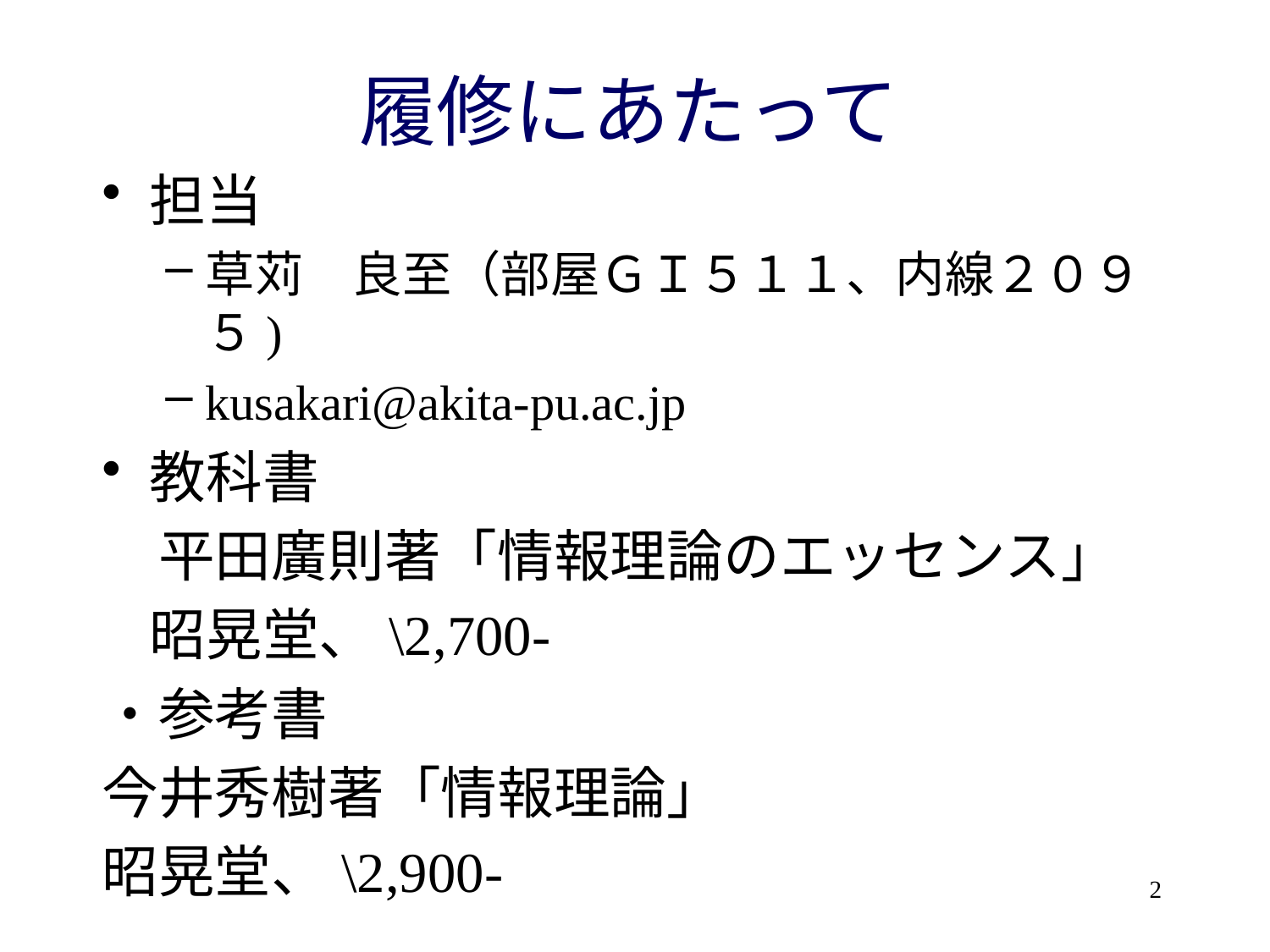

# 履修にあたって
担当
草苅　良至（部屋ＧＩ５１１、内線２０９５)
kusakari@akita-pu.ac.jp
教科書
　平田廣則著「情報理論のエッセンス」
	昭晃堂、\2,700-
・参考書
今井秀樹著「情報理論」
昭晃堂、\2,900-

2